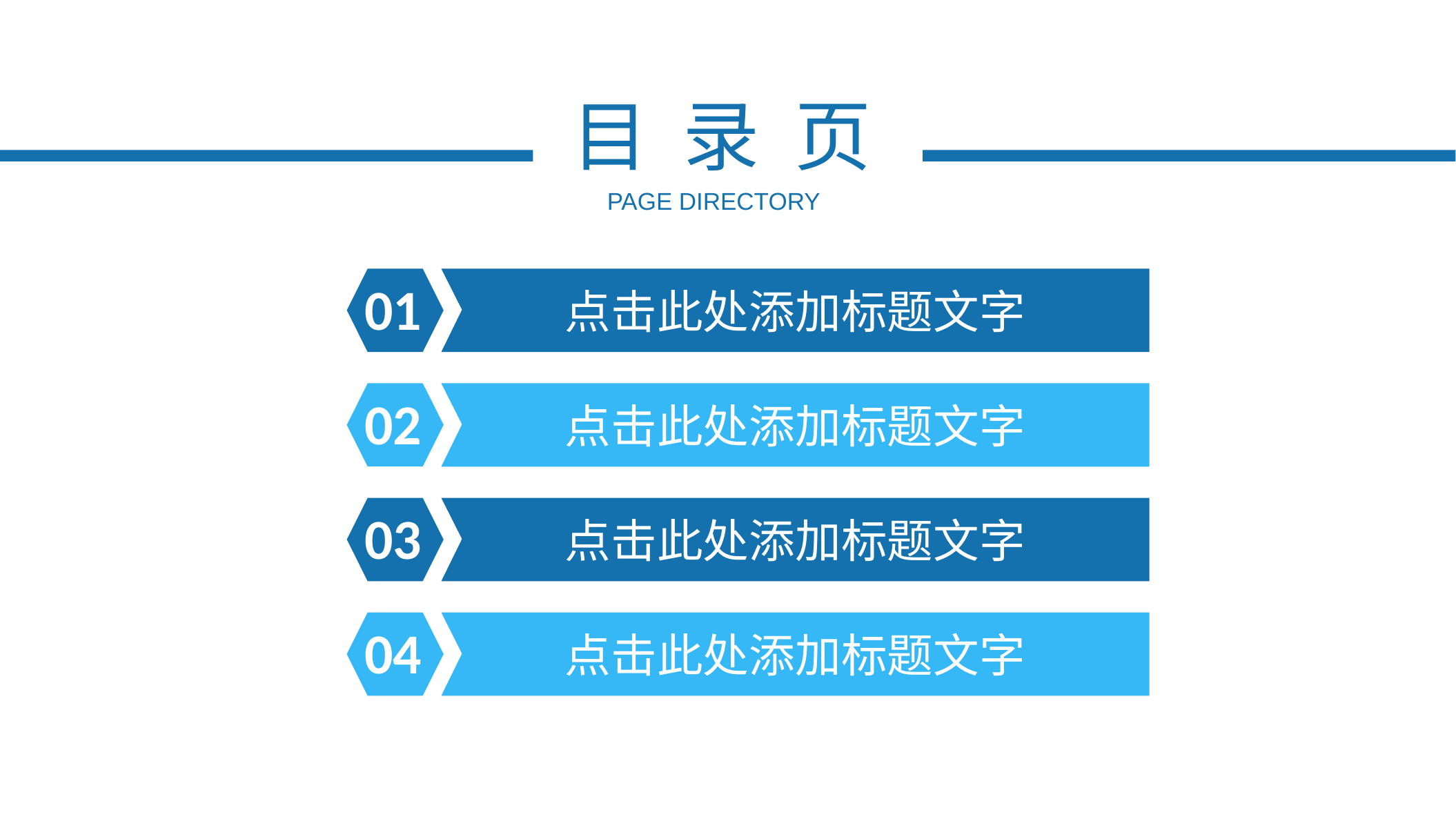

目  录  页
PAGE DIRECTORY

01
点击此处添加标题文字

02
点击此处添加标题文字

03
点击此处添加标题文字

04
点击此处添加标题文字